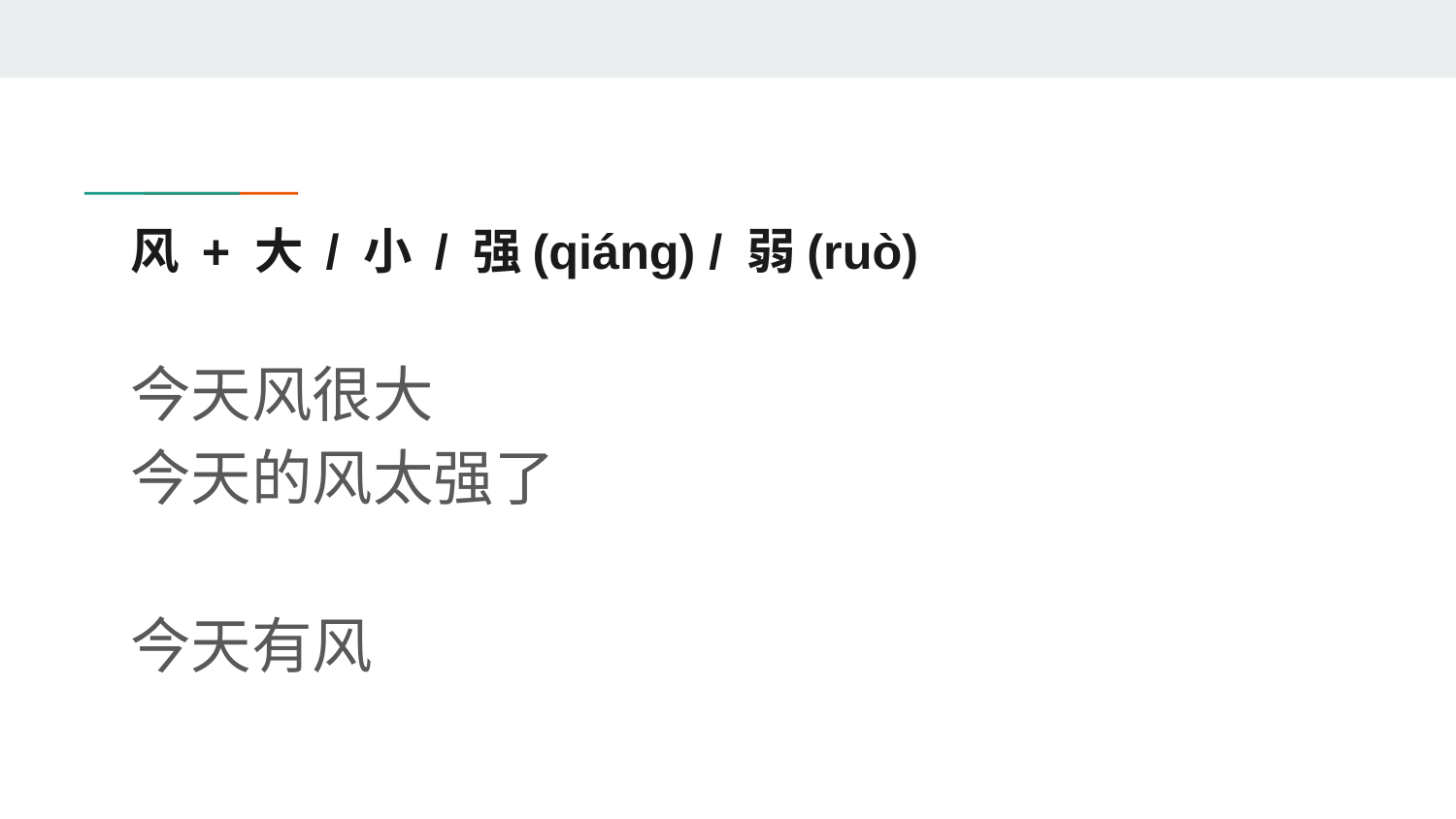

# 风 + 大 / 小 / 强(qiáng) / 弱(ruò)​​​​​​
今天风很大
今天的风太强了
今天有风

​​​​